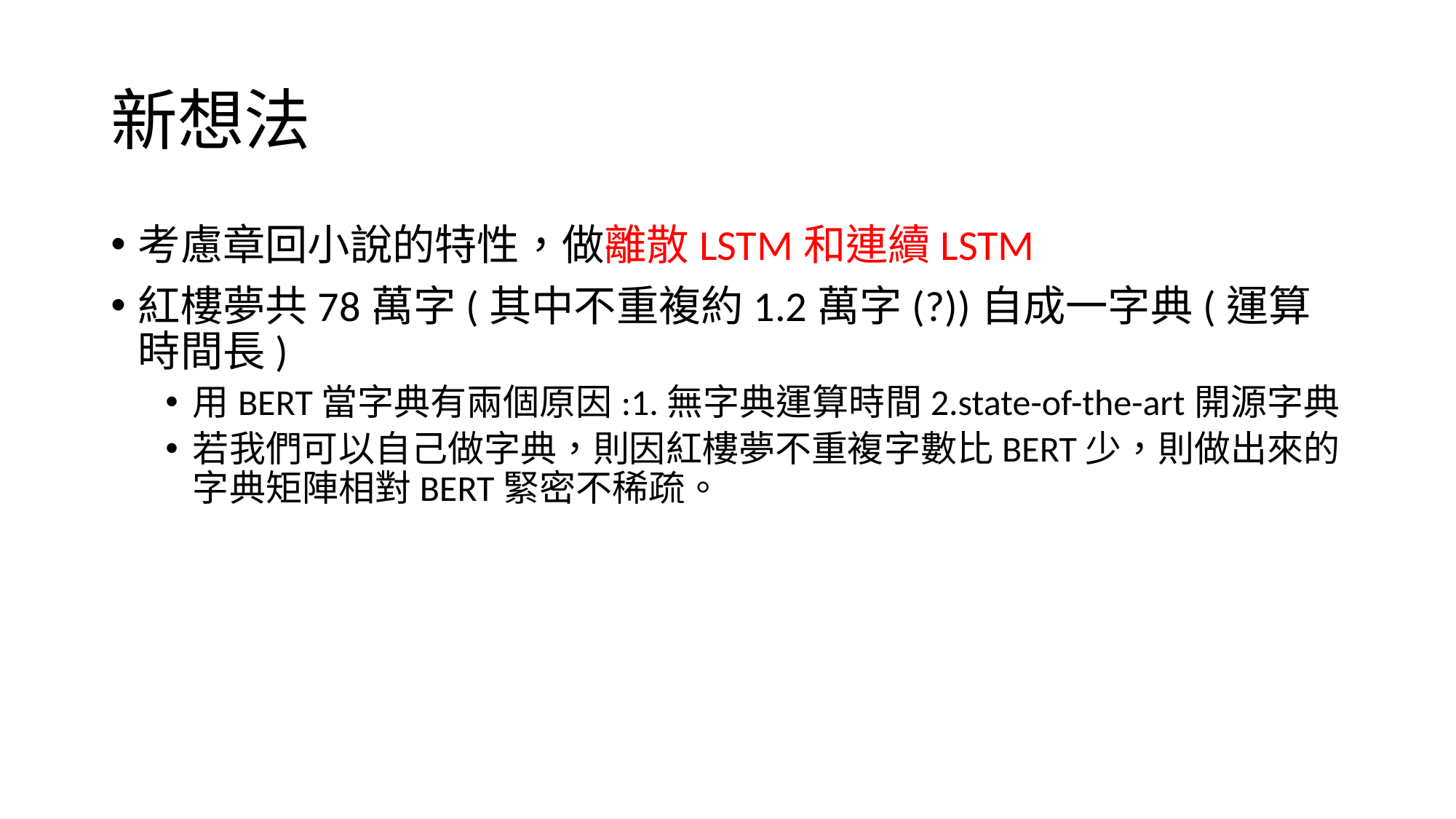

# 新想法
考慮章回小說的特性，做離散LSTM和連續LSTM
紅樓夢共78萬字(其中不重複約1.2萬字(?))自成一字典(運算時間長)
用BERT當字典有兩個原因:1.無字典運算時間2.state-of-the-art開源字典
若我們可以自己做字典，則因紅樓夢不重複字數比BERT少，則做出來的字典矩陣相對BERT緊密不稀疏。